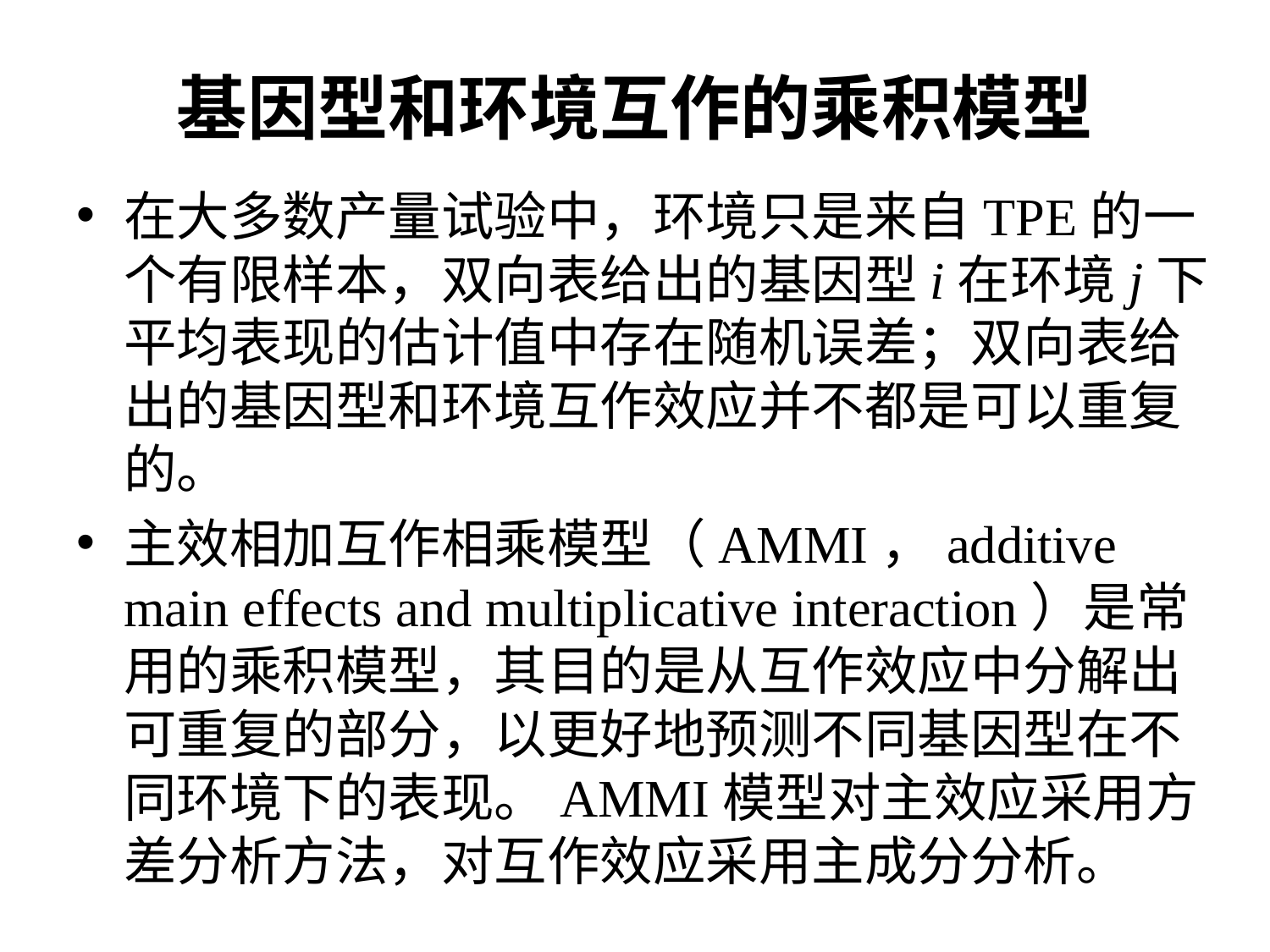

# 基因型和环境互作的乘积模型
在大多数产量试验中，环境只是来自TPE的一个有限样本，双向表给出的基因型i在环境j下平均表现的估计值中存在随机误差；双向表给出的基因型和环境互作效应并不都是可以重复的。
主效相加互作相乘模型（AMMI，additive main effects and multiplicative interaction）是常用的乘积模型，其目的是从互作效应中分解出可重复的部分，以更好地预测不同基因型在不同环境下的表现。AMMI模型对主效应采用方差分析方法，对互作效应采用主成分分析。